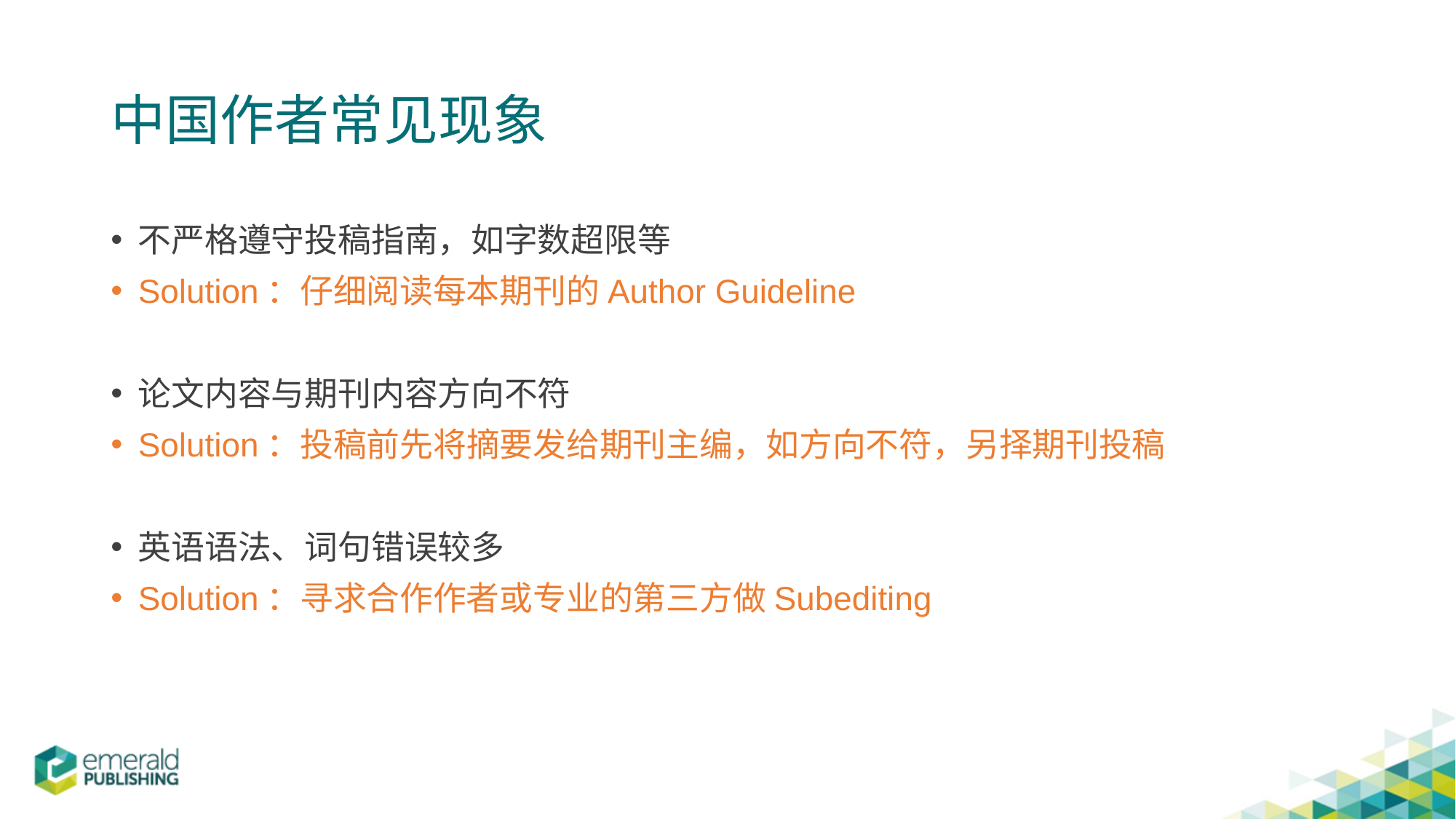

# 中国作者常见现象
不严格遵守投稿指南，如字数超限等
Solution：仔细阅读每本期刊的Author Guideline

论文内容与期刊内容方向不符
Solution：投稿前先将摘要发给期刊主编，如方向不符，另择期刊投稿

英语语法、词句错误较多
Solution：寻求合作作者或专业的第三方做Subediting